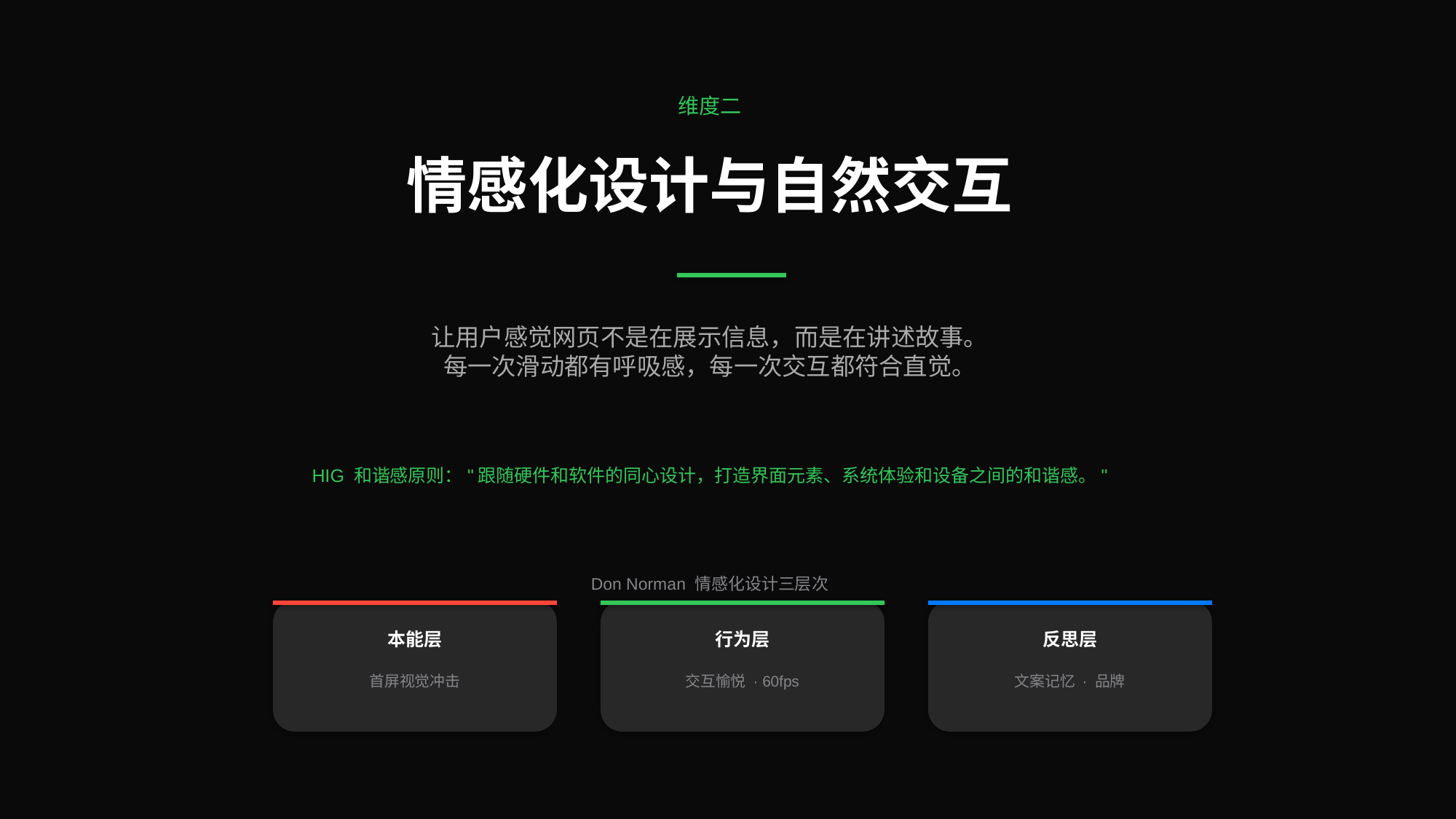

维度二
情感化设计与自然交互

让用户感觉网页不是在展示信息，而是在讲述故事。
每一次滑动都有呼吸感，每一次交互都符合直觉。
HIG 和谐感原则："跟随硬件和软件的同心设计，打造界面元素、系统体验和设备之间的和谐感。"
Don Norman 情感化设计三层次

本能层
行为层
反思层
首屏视觉冲击
交互愉悦 · 60fps
文案记忆 · 品牌